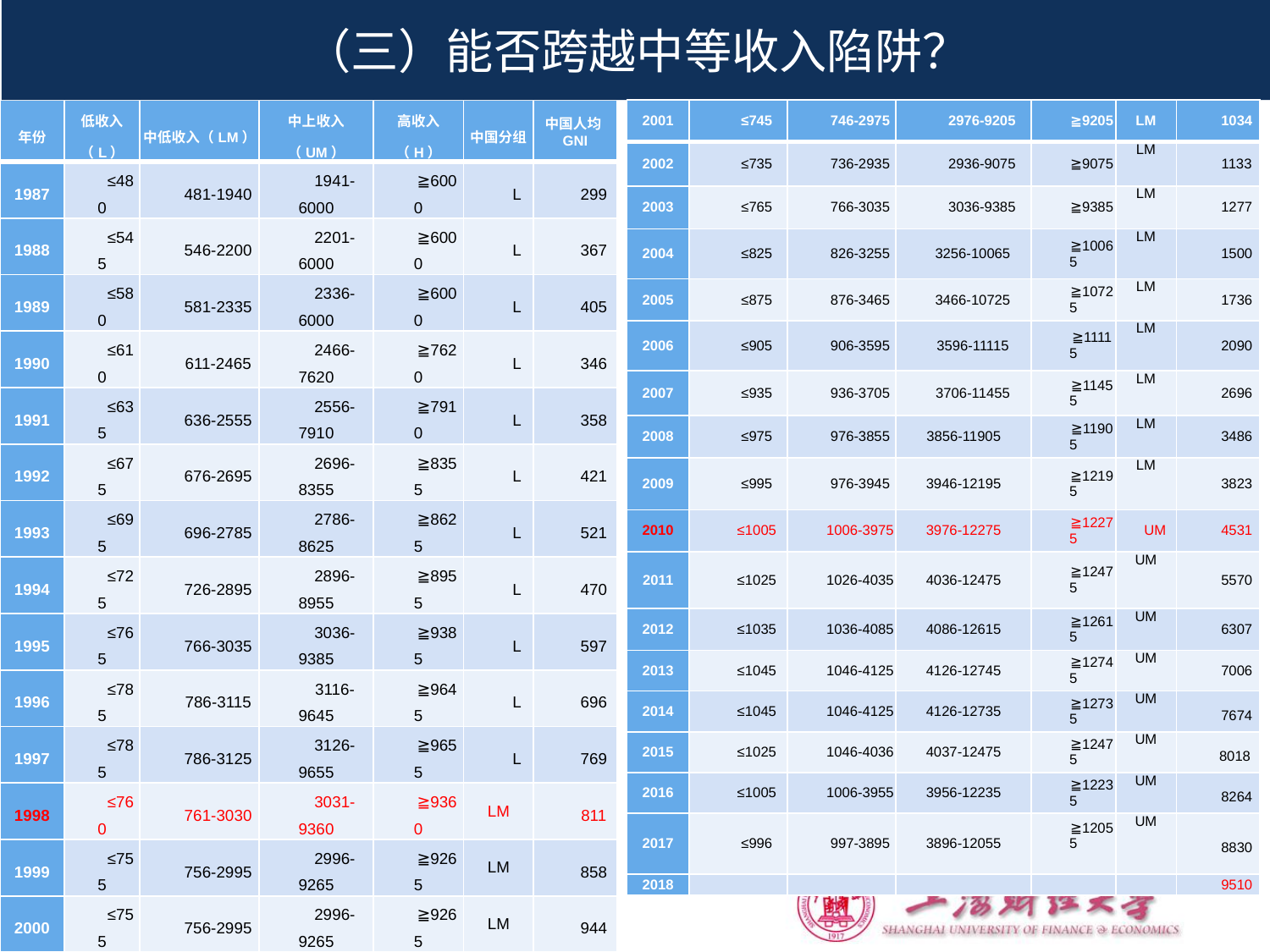

# （三）能否跨越中等收入陷阱？
| 年份 | 低收入（L） | 中低收入（LM） | 中上收入（UM） | 高收入（H） | 中国分组 | 中国人均GNI |
| --- | --- | --- | --- | --- | --- | --- |
| 1987 | ≤480 | 481-1940 | 1941-6000 | ≧6000 | L | 299 |
| 1988 | ≤545 | 546-2200 | 2201-6000 | ≧6000 | L | 367 |
| 1989 | ≤580 | 581-2335 | 2336-6000 | ≧6000 | L | 405 |
| 1990 | ≤610 | 611-2465 | 2466-7620 | ≧7620 | L | 346 |
| 1991 | ≤635 | 636-2555 | 2556-7910 | ≧7910 | L | 358 |
| 1992 | ≤675 | 676-2695 | 2696-8355 | ≧8355 | L | 421 |
| 1993 | ≤695 | 696-2785 | 2786-8625 | ≧8625 | L | 521 |
| 1994 | ≤725 | 726-2895 | 2896-8955 | ≧8955 | L | 470 |
| 1995 | ≤765 | 766-3035 | 3036-9385 | ≧9385 | L | 597 |
| 1996 | ≤785 | 786-3115 | 3116-9645 | ≧9645 | L | 696 |
| 1997 | ≤785 | 786-3125 | 3126-9655 | ≧9655 | L | 769 |
| 1998 | ≤760 | 761-3030 | 3031-9360 | ≧9360 | LM | 811 |
| 1999 | ≤755 | 756-2995 | 2996-9265 | ≧9265 | LM | 858 |
| 2000 | ≤755 | 756-2995 | 2996-9265 | ≧9265 | LM | 944 |
| 2001 | ≤745 | 746-2975 | 2976-9205 | ≧9205 | LM | 1034 |
| --- | --- | --- | --- | --- | --- | --- |
| 2002 | ≤735 | 736-2935 | 2936-9075 | ≧9075 | LM | 1133 |
| 2003 | ≤765 | 766-3035 | 3036-9385 | ≧9385 | LM | 1277 |
| 2004 | ≤825 | 826-3255 | 3256-10065 | ≧10065 | LM | 1500 |
| 2005 | ≤875 | 876-3465 | 3466-10725 | ≧10725 | LM | 1736 |
| 2006 | ≤905 | 906-3595 | 3596-11115 | ≧11115 | LM | 2090 |
| 2007 | ≤935 | 936-3705 | 3706-11455 | ≧11455 | LM | 2696 |
| 2008 | ≤975 | 976-3855 | 3856-11905 | ≧11905 | LM | 3486 |
| 2009 | ≤995 | 976-3945 | 3946-12195 | ≧12195 | LM | 3823 |
| 2010 | ≤1005 | 1006-3975 | 3976-12275 | ≧12275 | UM | 4531 |
| 2011 | ≤1025 | 1026-4035 | 4036-12475 | ≧12475 | UM | 5570 |
| 2012 | ≤1035 | 1036-4085 | 4086-12615 | ≧12615 | UM | 6307 |
| 2013 | ≤1045 | 1046-4125 | 4126-12745 | ≧12745 | UM | 7006 |
| 2014 | ≤1045 | 1046-4125 | 4126-12735 | ≧12735 | UM | 7674 |
| 2015 | ≤1025 | 1046-4036 | 4037-12475 | ≧12475 | UM | 8018 |
| 2016 | ≤1005 | 1006-3955 | 3956-12235 | ≧12235 | UM | 8264 |
| 2017 | ≤996 | 997-3895 | 3896-12055 | ≧12055 | UM | 8830 |
| 2018 |  |  |  |  |  | 9510 |